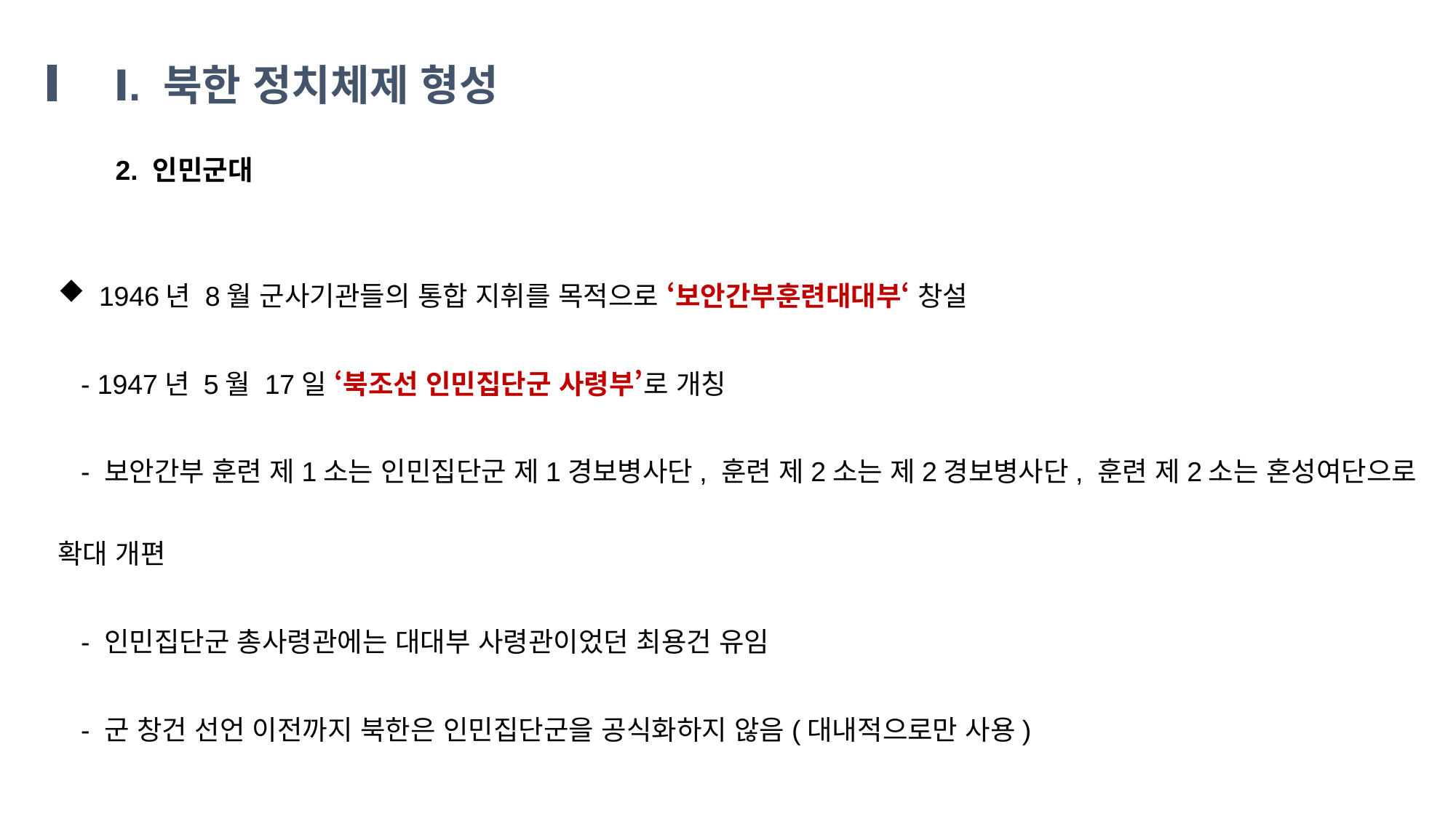

Ⅰ. 북한 정치체제 형성

2. 인민군대
1946년 8월 군사기관들의 통합 지휘를 목적으로 ‘보안간부훈련대대부‘ 창설
   - 1947년 5월 17일 ‘북조선 인민집단군 사령부’로 개칭
   - 보안간부 훈련 제1소는 인민집단군 제1경보병사단, 훈련 제2소는 제2경보병사단, 훈련 제2소는 혼성여단으로 확대 개편
   - 인민집단군 총사령관에는 대대부 사령관이었던 최용건 유임
   - 군 창건 선언 이전까지 북한은 인민집단군을 공식화하지 않음(대내적으로만 사용)